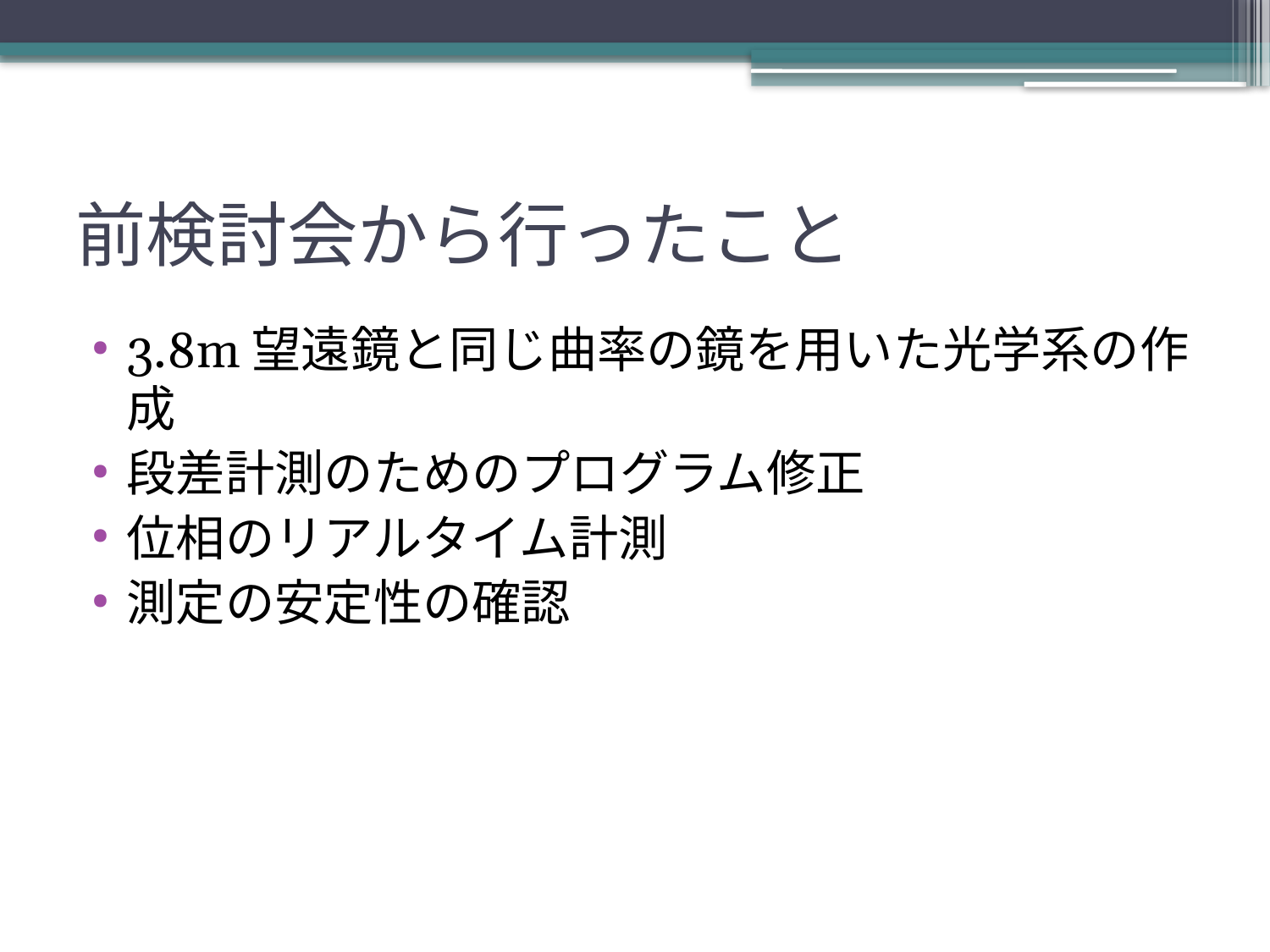

# 前検討会から行ったこと
3.8m望遠鏡と同じ曲率の鏡を用いた光学系の作成
段差計測のためのプログラム修正
位相のリアルタイム計測
測定の安定性の確認